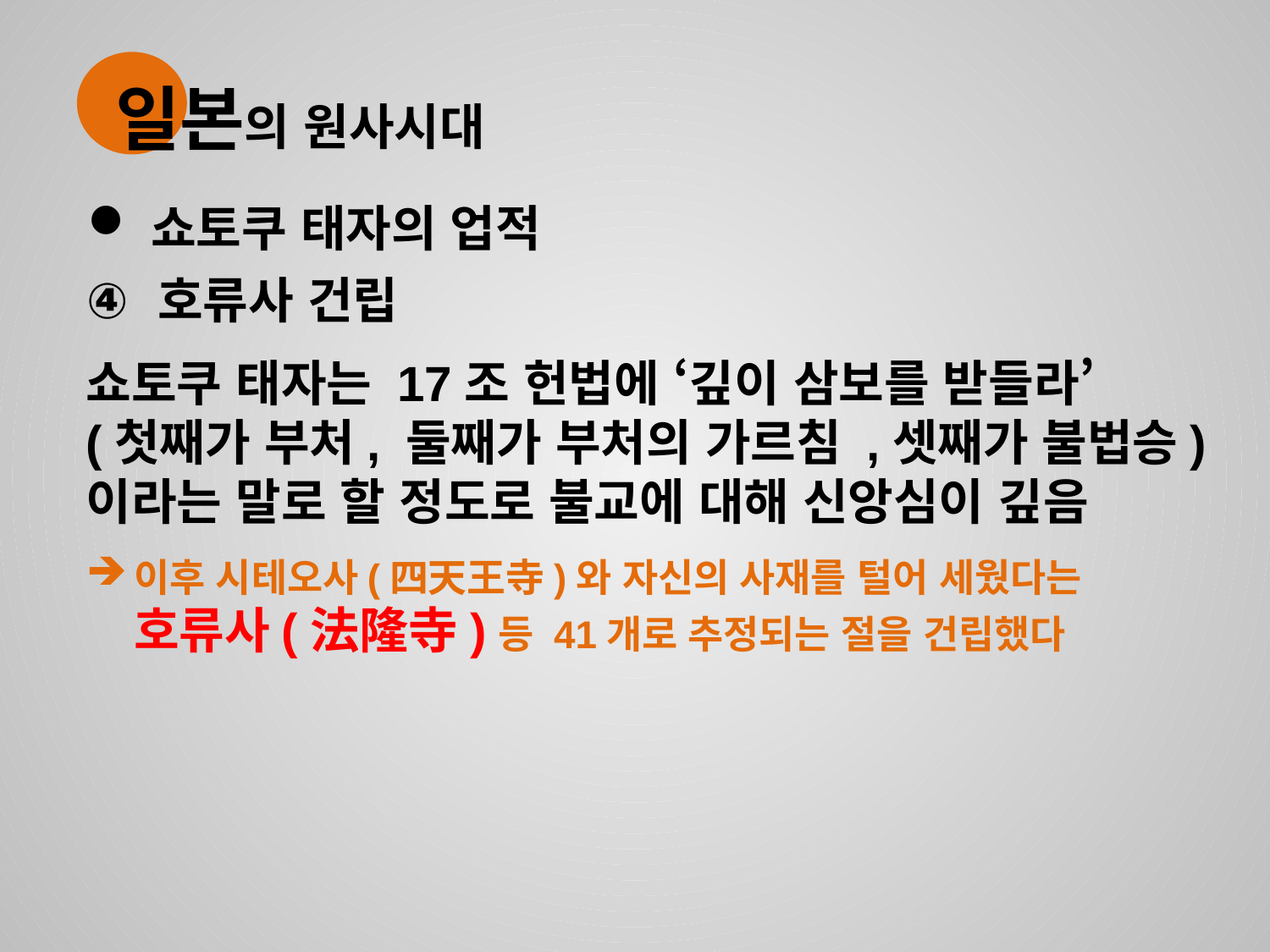

일본의 원사시대
쇼토쿠 태자의 업적
호류사 건립
쇼토쿠 태자는 17조 헌법에 ‘깊이 삼보를 받들라’
(첫째가 부처, 둘째가 부처의 가르침 ,셋째가 불법승)
이라는 말로 할 정도로 불교에 대해 신앙심이 깊음
이후 시테오사(四天王寺)와 자신의 사재를 털어 세웠다는        호류사(法隆寺)등 41개로 추정되는 절을 건립했다